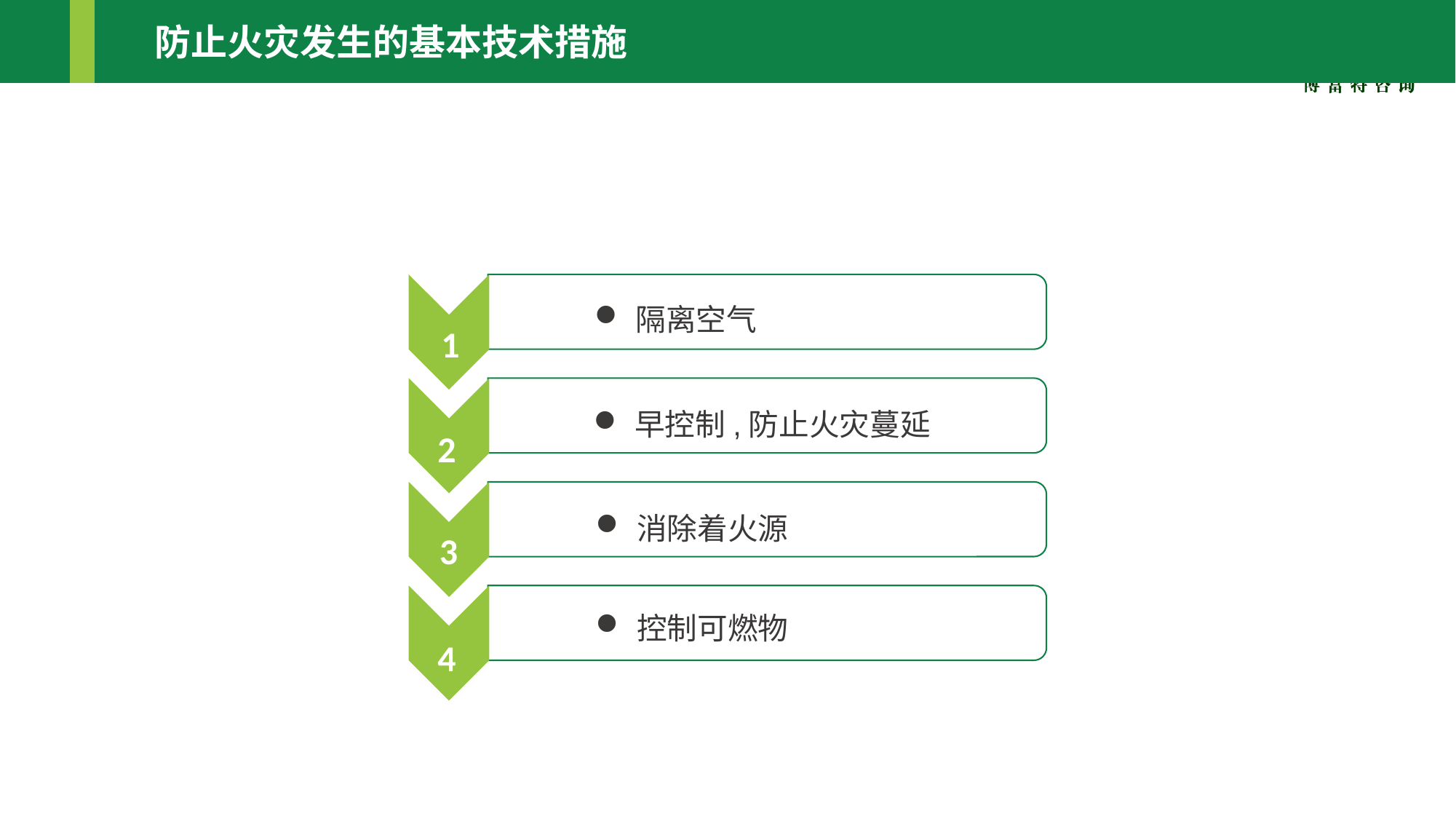

防止火灾发生的基本技术措施

隔离空气
1
早控制,防止火灾蔓延
2
消除着火源
3
控制可燃物
4